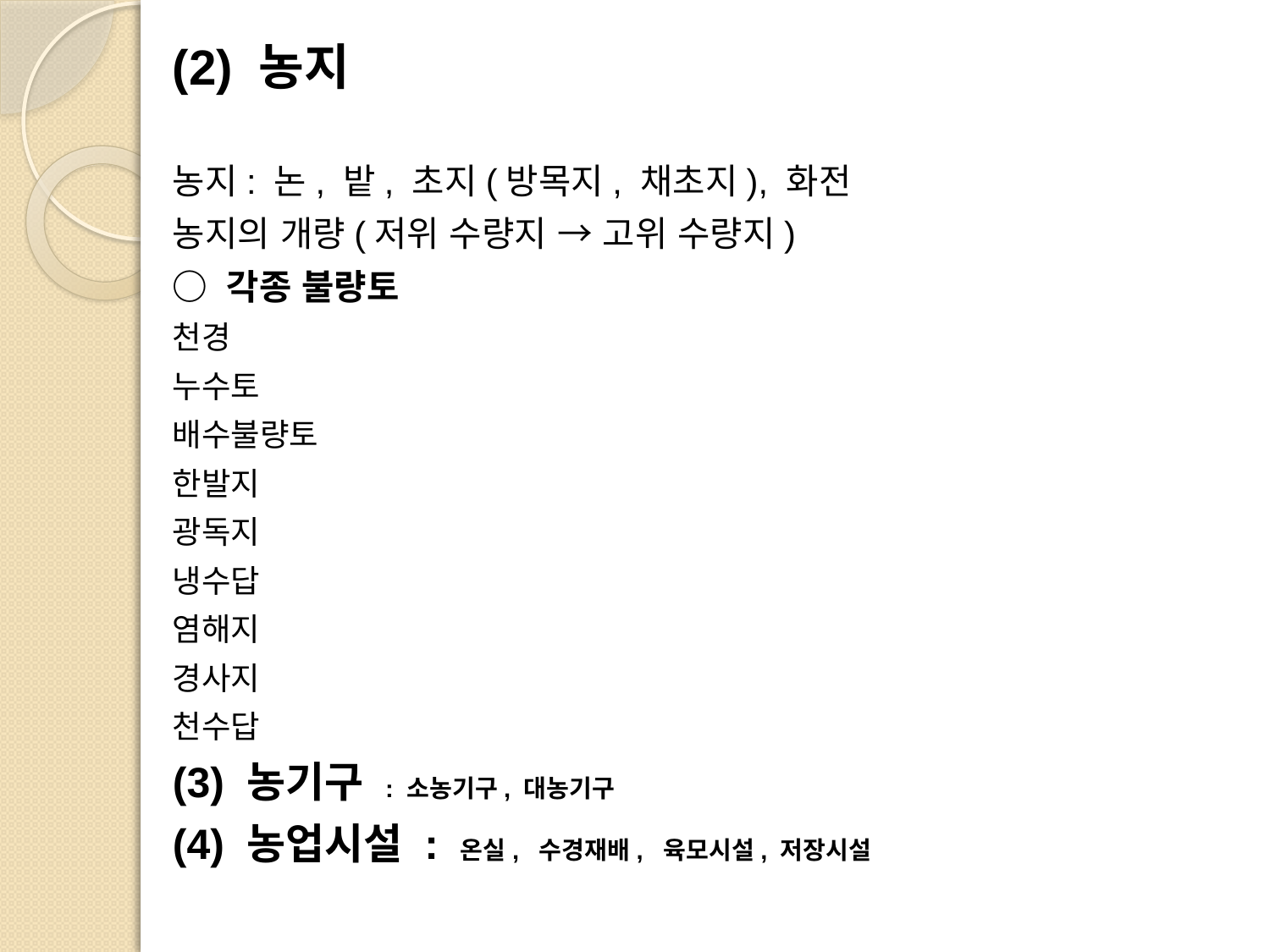

(2) 농지

농지: 논, 밭, 초지(방목지, 채초지), 화전
농지의 개량(저위 수량지 → 고위 수량지)
○ 각종 불량토
천경
누수토
배수불량토
한발지
광독지
냉수답
염해지
경사지
천수답
(3) 농기구 : 소농기구, 대농기구
(4) 농업시설 : 온실,  수경재배,  육모시설, 저장시설